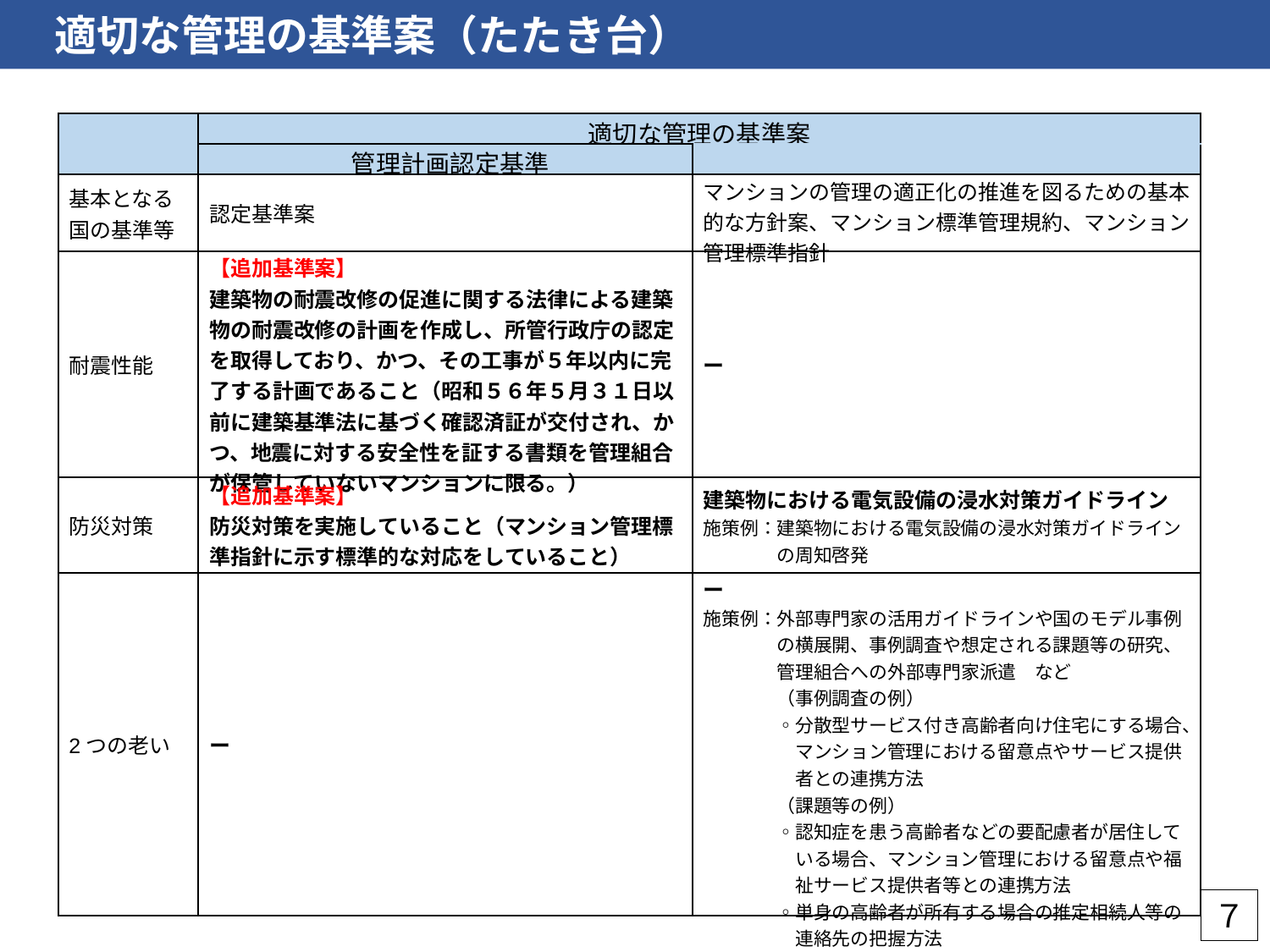

適切な管理の基準案（たたき台）
|  | 適切な管理の基準案 |  |
| --- | --- | --- |
|  | 管理計画認定基準 |  |
| 基本となる 国の基準等 | 認定基準案 | マンションの管理の適正化の推進を図るための基本的な方針案、マンション標準管理規約、マンション管理標準指針 |
| 耐震性能 | 【追加基準案】 建築物の耐震改修の促進に関する法律による建築物の耐震改修の計画を作成し、所管行政庁の認定を取得しており、かつ、その工事が５年以内に完了する計画であること（昭和５６年５月３１日以前に建築基準法に基づく確認済証が交付され、かつ、地震に対する安全性を証する書類を管理組合が保管していないマンションに限る。） | ー |
| 防災対策 | 【追加基準案】 防災対策を実施していること（マンション管理標準指針に示す標準的な対応をしていること） | 建築物における電気設備の浸水対策ガイドライン 施策例：建築物における電気設備の浸水対策ガイドライン 　　　　の周知啓発 |
| 2つの老い | ー | ー 施策例：外部専門家の活用ガイドラインや国のモデル事例 　　　　の横展開、事例調査や想定される課題等の研究、 　　　　管理組合への外部専門家派遣　など 　　　　（事例調査の例） 　　　　◦分散型サービス付き高齢者向け住宅にする場合、 　　　　　マンション管理における留意点やサービス提供 　　　　　者との連携方法 　　　　（課題等の例） 　　　　◦認知症を患う高齢者などの要配慮者が居住して 　　　　　いる場合、マンション管理における留意点や福 　　　　　祉サービス提供者等との連携方法 　　　　◦単身の高齢者が所有する場合の推定相続人等の 　　　　　連絡先の把握方法 |
７